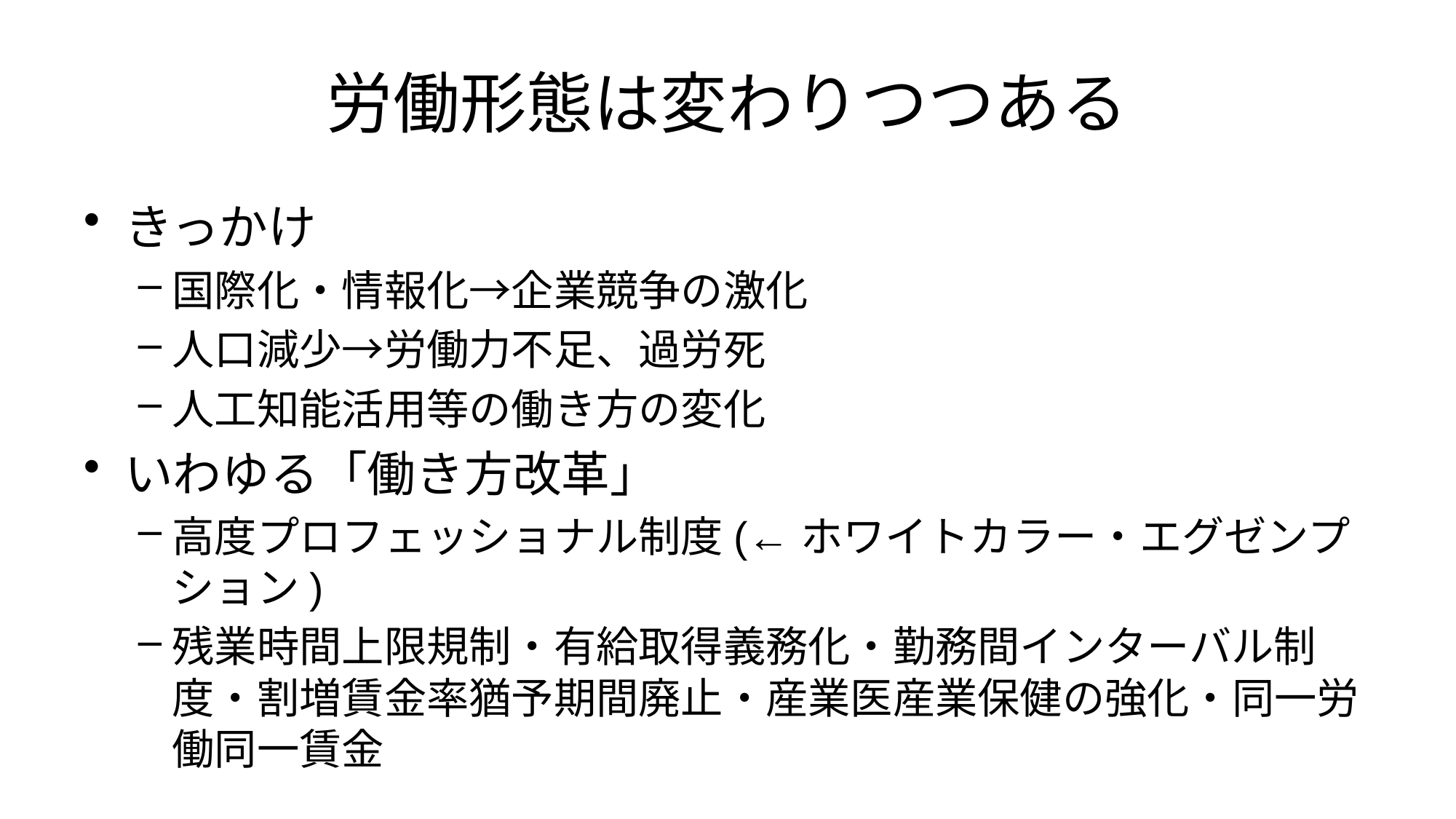

# 労働形態は変わりつつある
きっかけ
国際化・情報化→企業競争の激化
人口減少→労働力不足、過労死
人工知能活用等の働き方の変化
いわゆる「働き方改革」
高度プロフェッショナル制度(←ホワイトカラー・エグゼンプション)
残業時間上限規制・有給取得義務化・勤務間インターバル制度・割増賃金率猶予期間廃止・産業医産業保健の強化・同一労働同一賃金